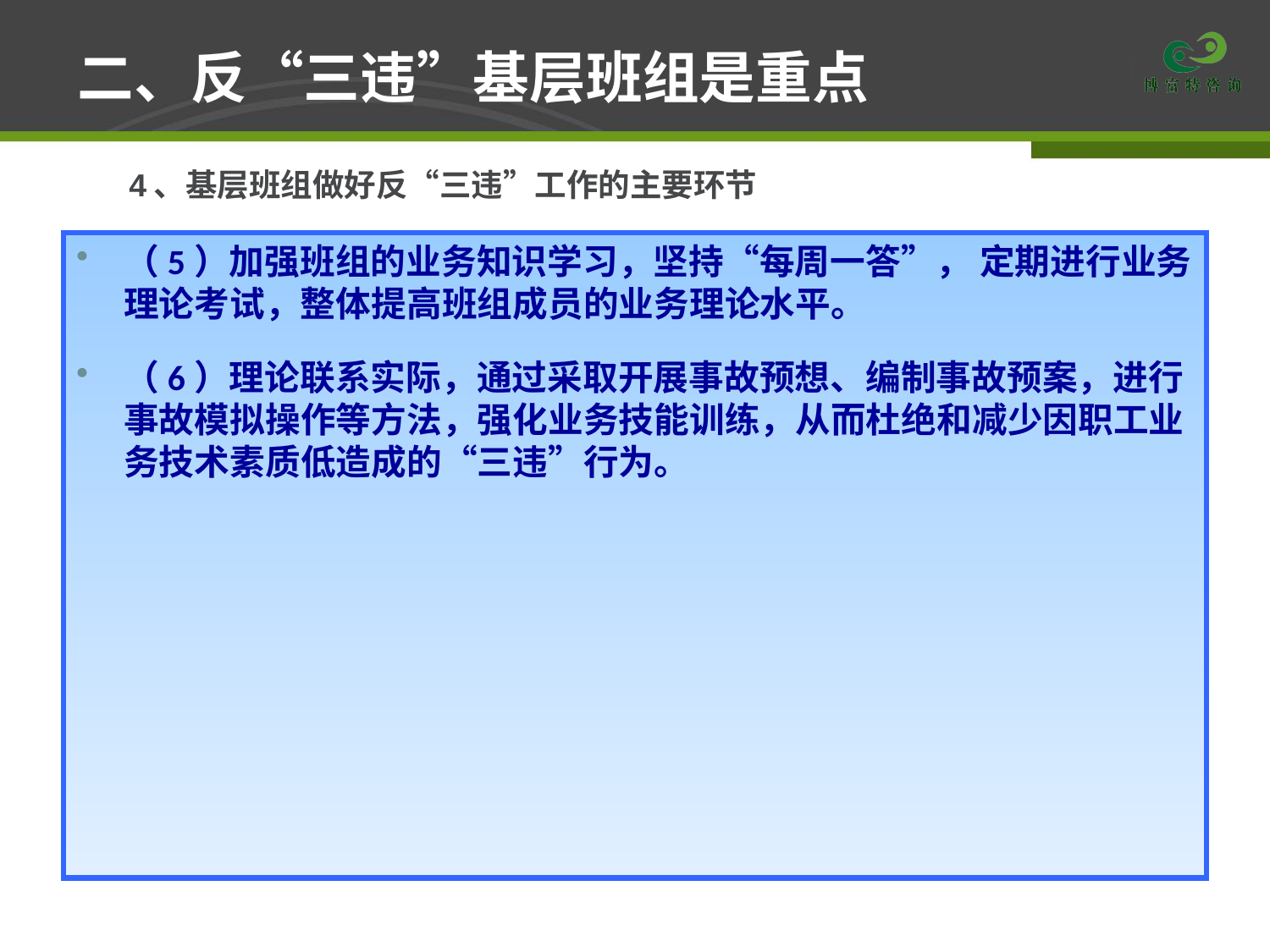

# 二、反“三违”基层班组是重点
4、基层班组做好反“三违”工作的主要环节
（5）加强班组的业务知识学习，坚持“每周一答”， 定期进行业务理论考试，整体提高班组成员的业务理论水平。
（6）理论联系实际，通过采取开展事故预想、编制事故预案，进行事故模拟操作等方法，强化业务技能训练，从而杜绝和减少因职工业务技术素质低造成的“三违”行为。
31